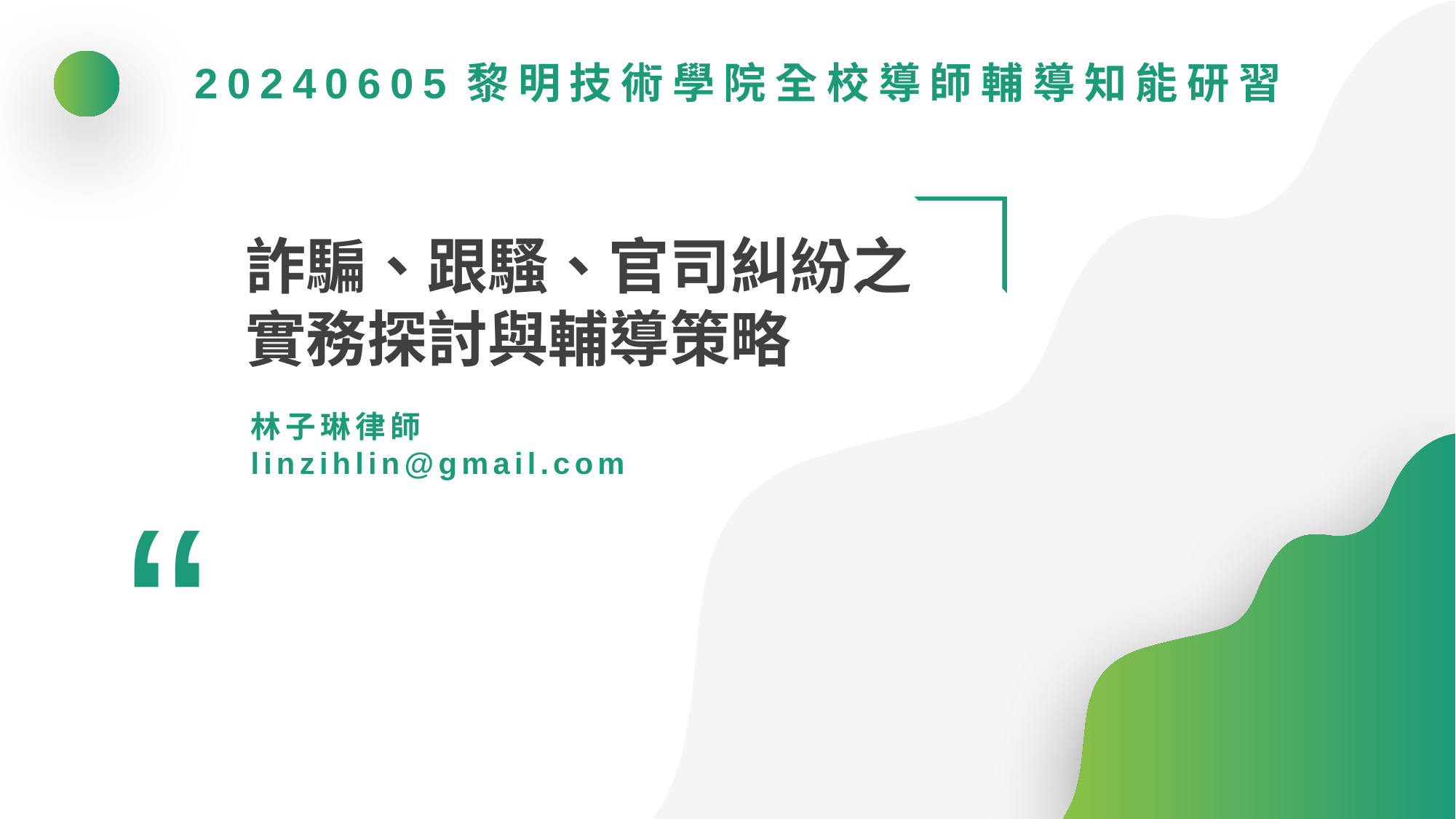

20240605黎明技術學院全校導師輔導知能研習

詐騙、跟騷、官司糾紛之實務探討與輔導策略
林子琳律師
linzihlin@gmail.com

“